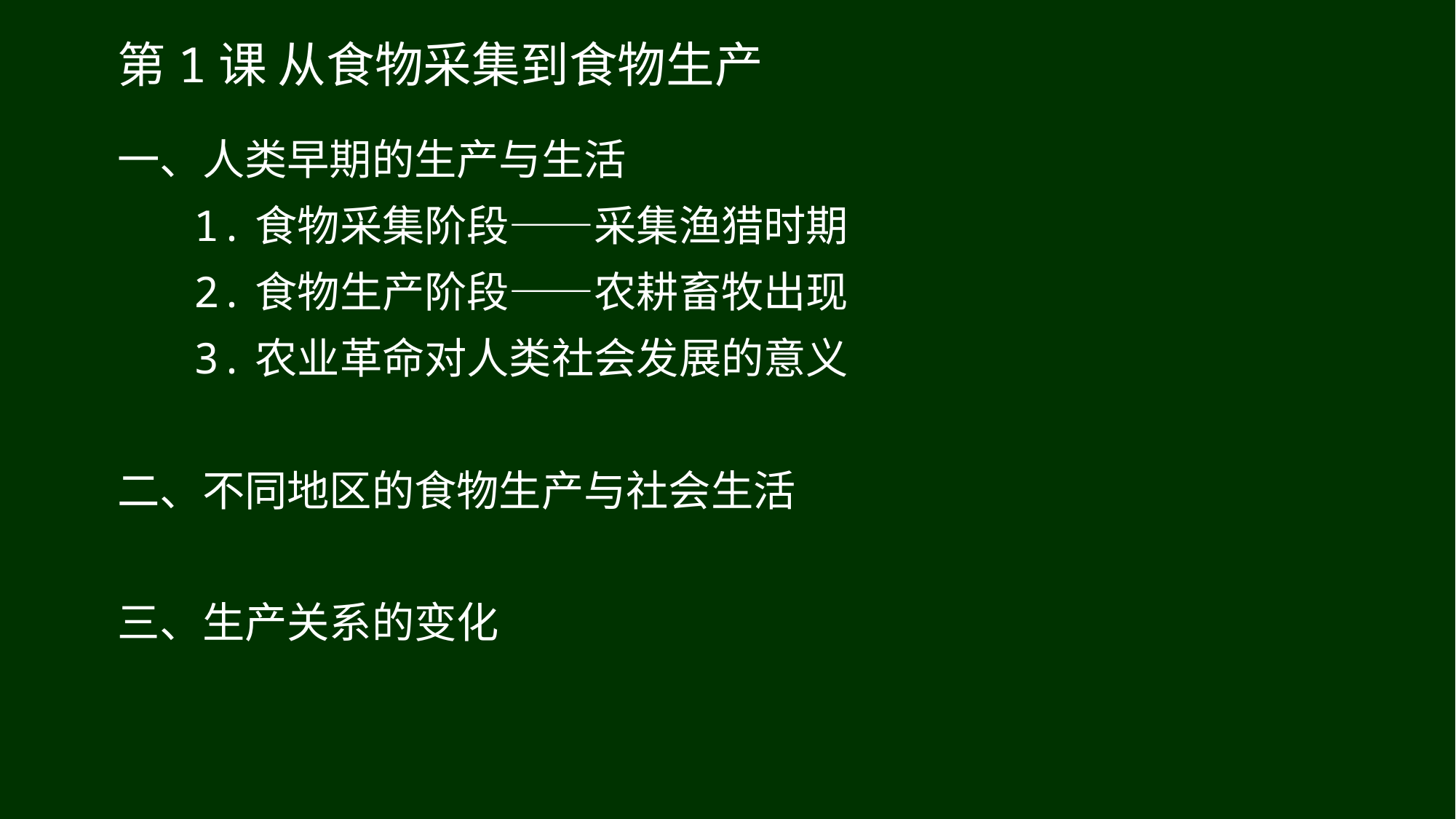

第1课 从食物采集到食物生产
一、人类早期的生产与生活
   1.食物采集阶段——采集渔猎时期
   2.食物生产阶段——农耕畜牧出现
   3.农业革命对人类社会发展的意义

二、不同地区的食物生产与社会生活

三、生产关系的变化